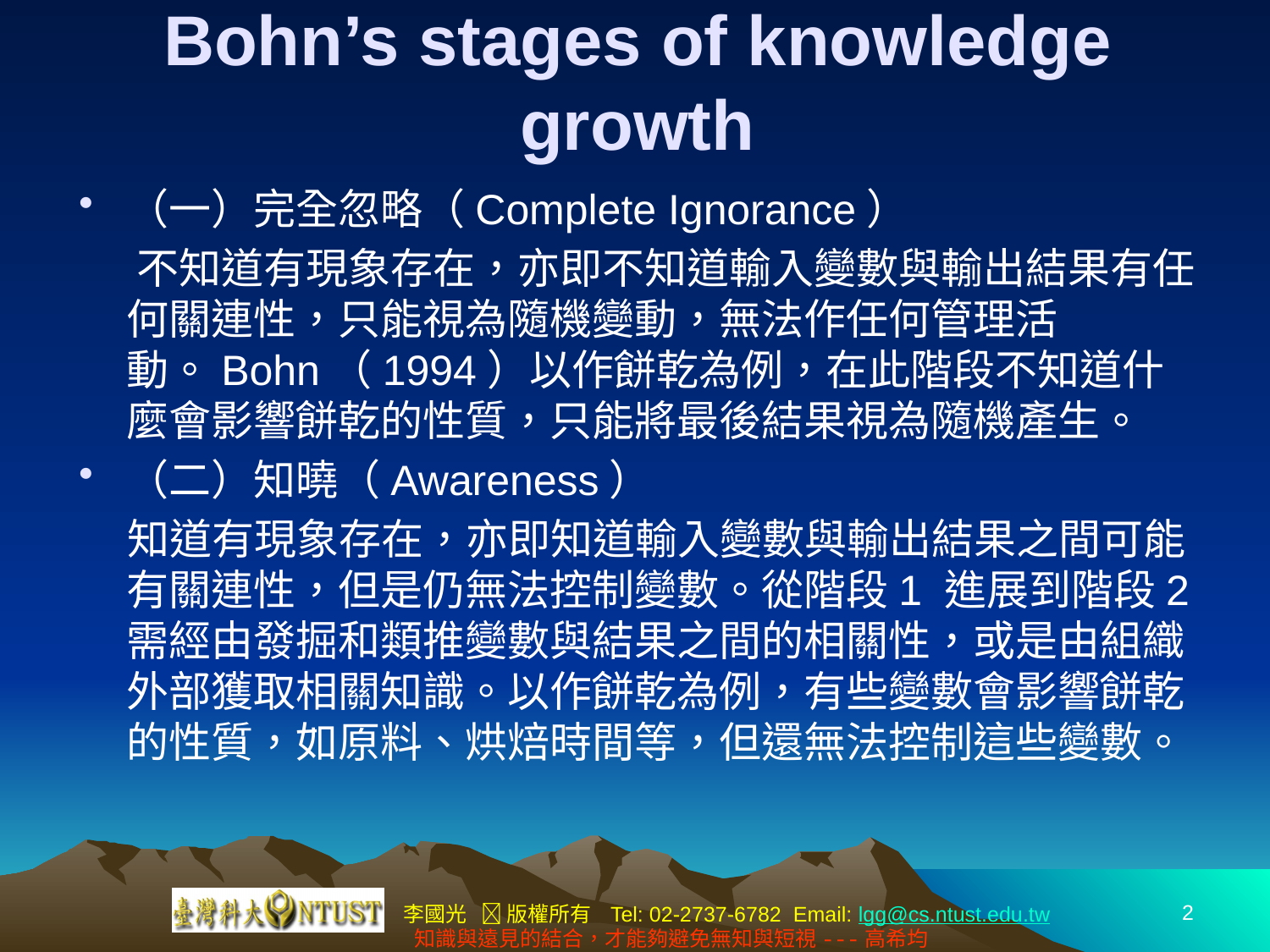

# Bohn’s stages of knowledge growth
（一）完全忽略（Complete Ignorance）
     不知道有現象存在，亦即不知道輸入變數與輸出結果有任何關連性，只能視為隨機變動，無法作任何管理活動。Bohn（1994）以作餅乾為例，在此階段不知道什麼會影響餅乾的性質，只能將最後結果視為隨機產生。
（二）知曉（Awareness）
    知道有現象存在，亦即知道輸入變數與輸出結果之間可能有關連性，但是仍無法控制變數。從階段1 進展到階段2 需經由發掘和類推變數與結果之間的相關性，或是由組織外部獲取相關知識。以作餅乾為例，有些變數會影響餅乾的性質，如原料、烘焙時間等，但還無法控制這些變數。
2